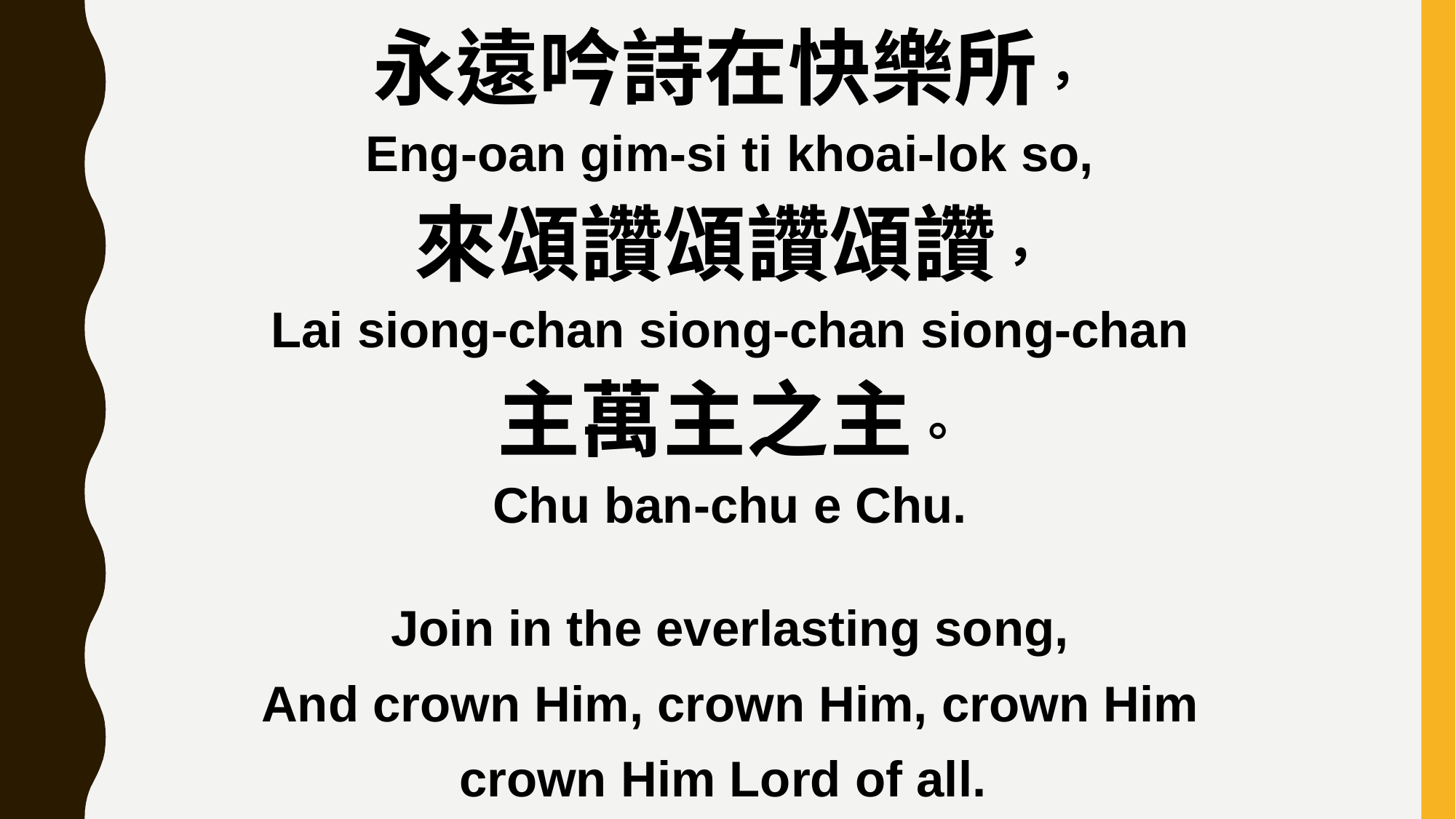

永遠吟詩在快樂所，
Eng-oan gim-si ti khoai-lok so,
來頌讚頌讚頌讚，
Lai siong-chan siong-chan siong-chan
主萬主之主。
Chu ban-chu e Chu.

Join in the everlasting song,
And crown Him, crown Him, crown Him
crown Him Lord of all.